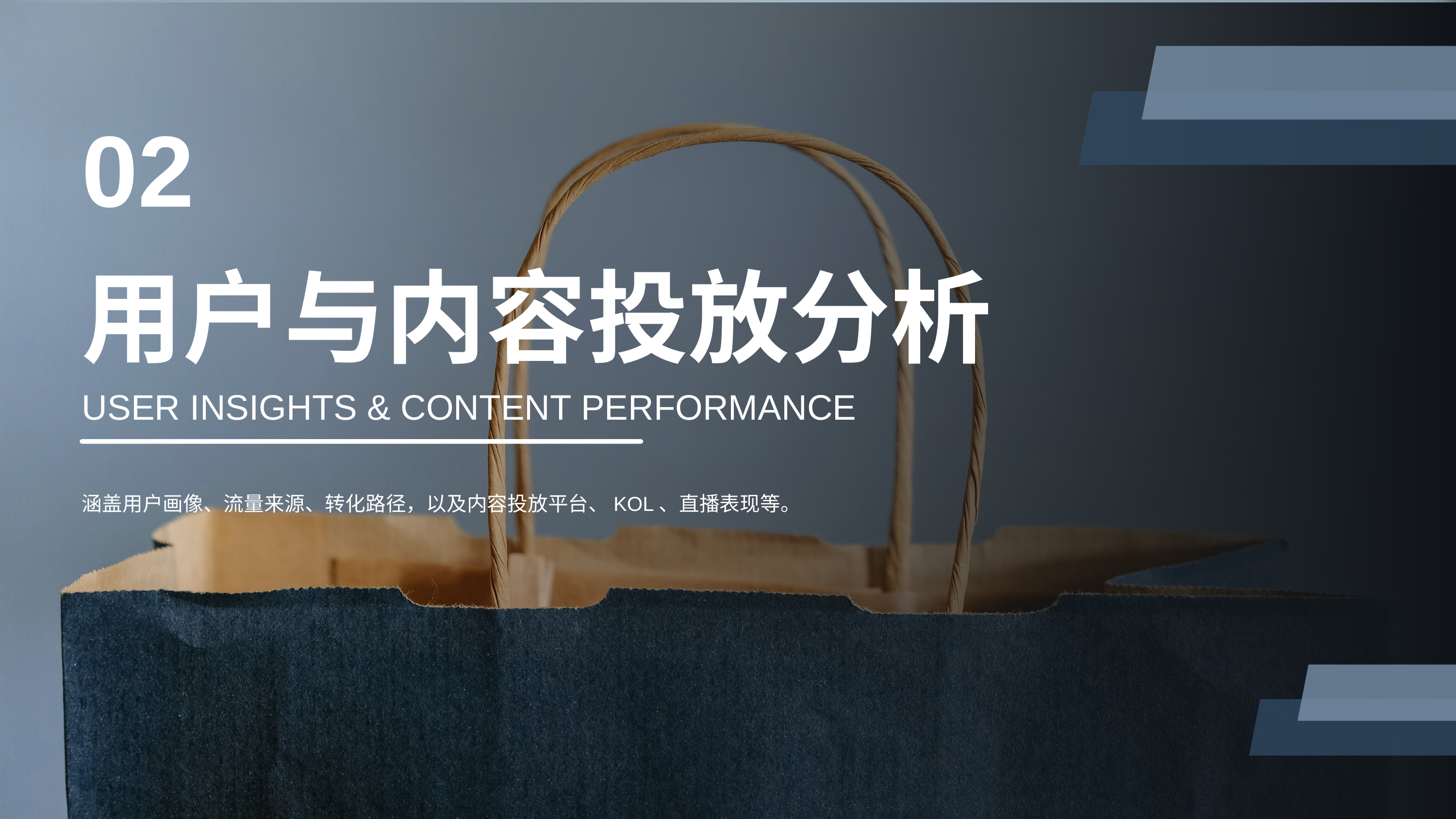

02

用户与内容投放分析
USER INSIGHTS & CONTENT PERFORMANCE

涵盖用户画像、流量来源、转化路径，以及内容投放平台、KOL、直播表现等。